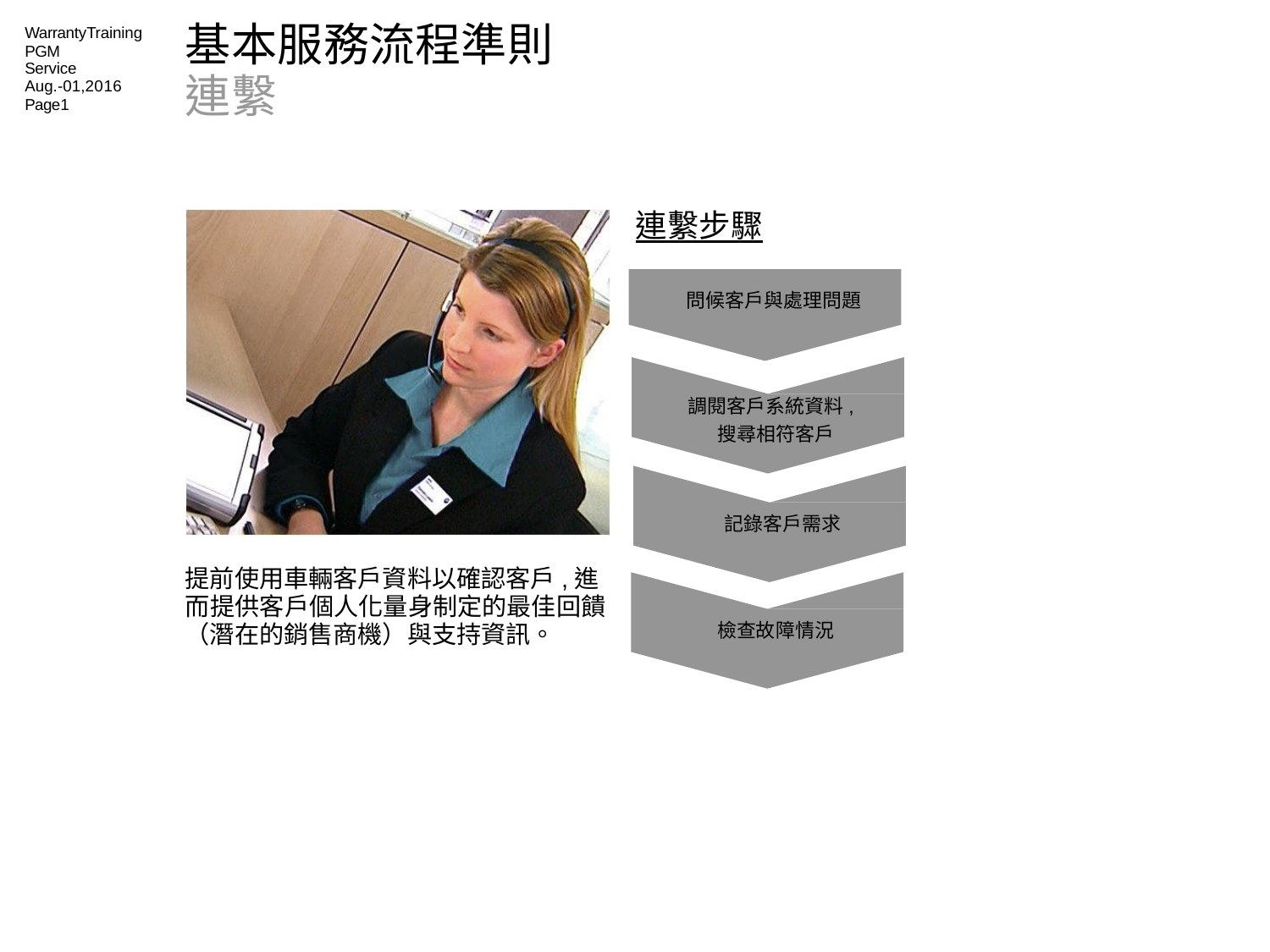

# 基本服務流程準則連繫
WarrantyTrainingPGM
Service
Aug.-01,2016
Page1
連繫步驟

問候客戶與處理問題

調閱客戶系統資料,搜尋相符客戶

記錄客戶需求
提前使用車輛客戶資料以確認客戶,進而提供客戶個人化量身制定的最佳回饋（潛在的銷售商機）與支持資訊。

檢查故障情況